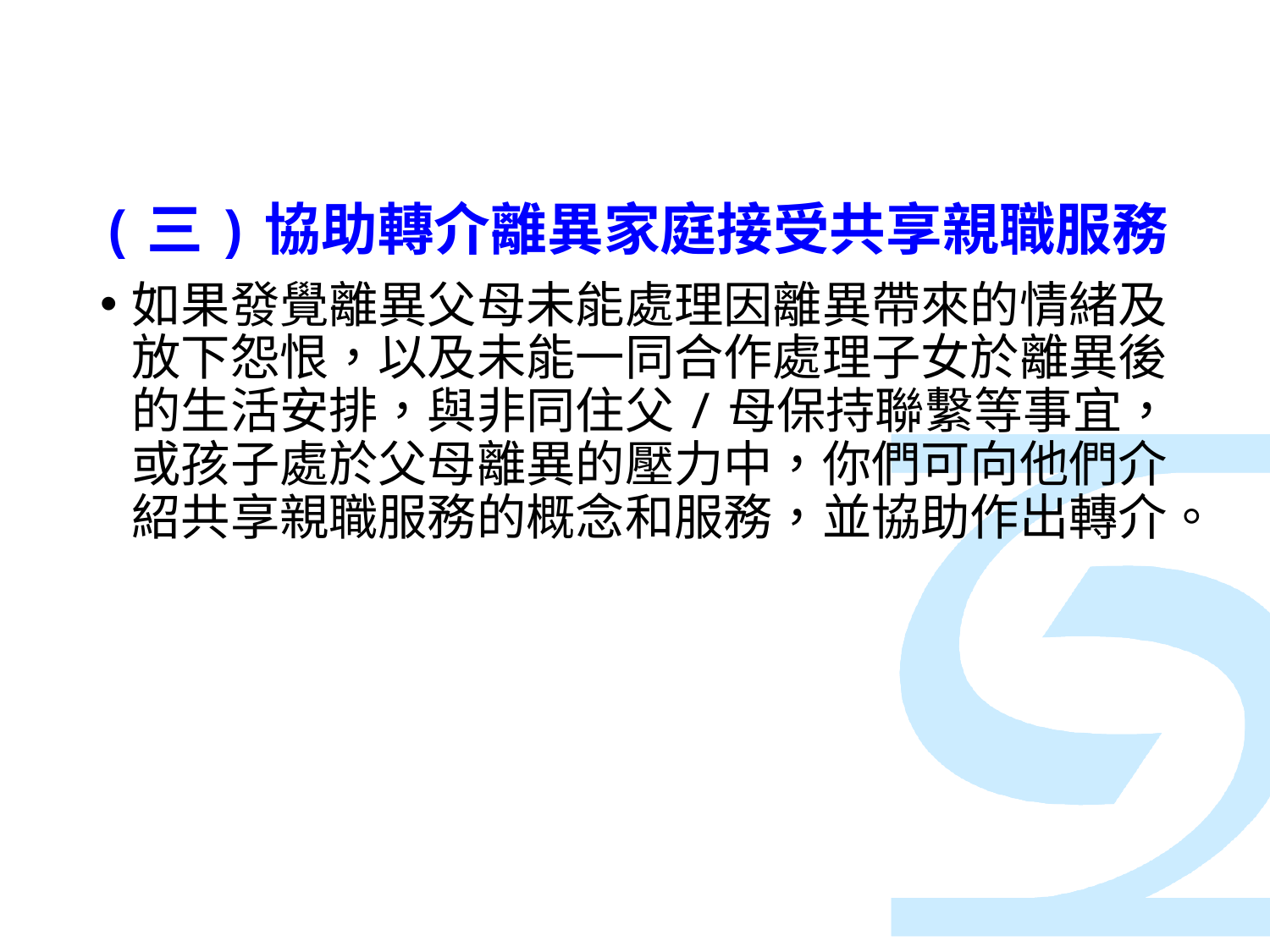

(三)協助轉介離異家庭接受共享親職服務
如果發覺離異父母未能處理因離異帶來的情緒及放下怨恨，以及未能一同合作處理子女於離異後的生活安排，與非同住父/母保持聯繫等事宜，或孩子處於父母離異的壓力中，你們可向他們介紹共享親職服務的概念和服務，並協助作出轉介。

32